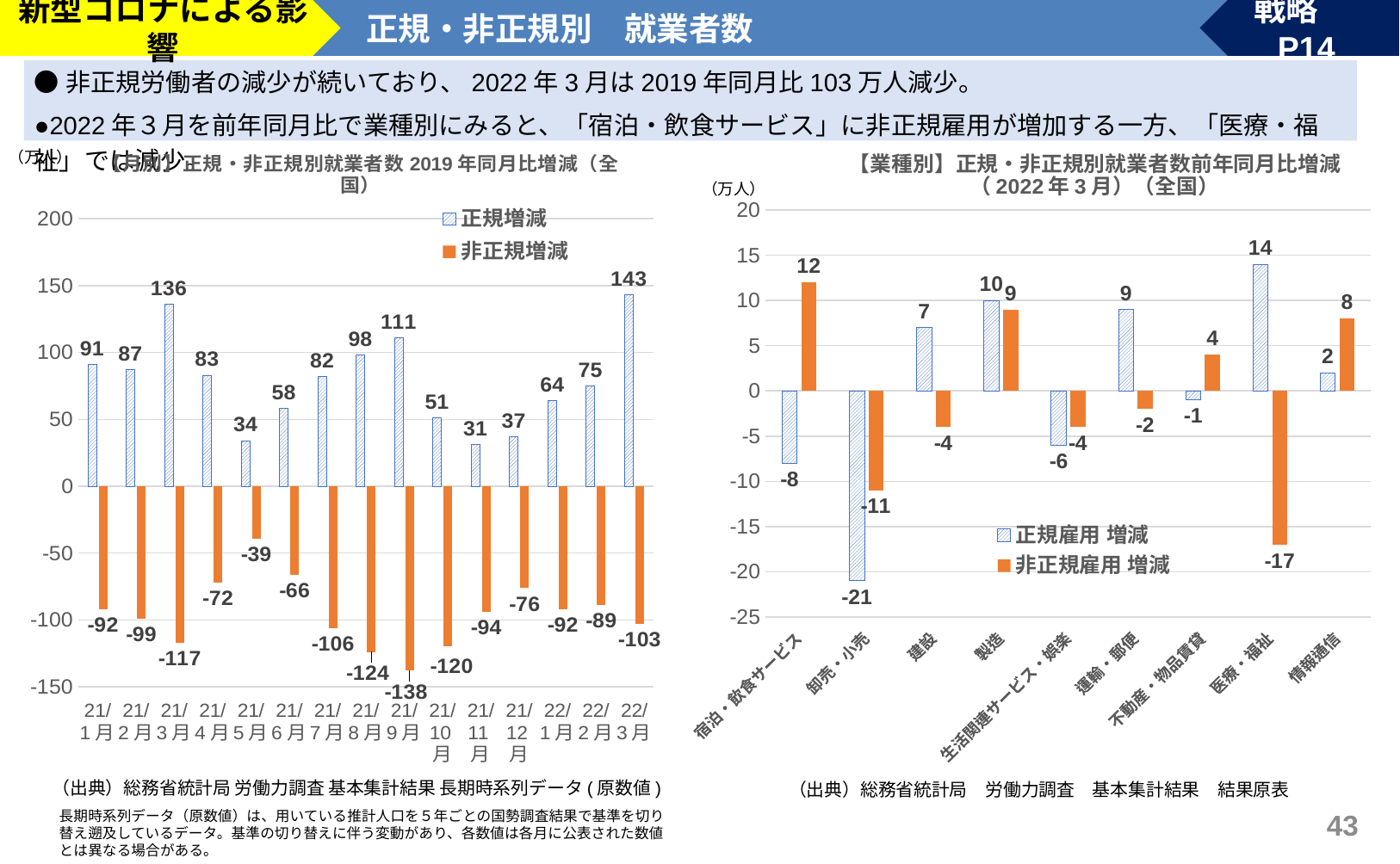

新型コロナによる影響
正規・非正規別　就業者数
戦略　P14
●非正規労働者の減少が続いており、2022年3月は2019年同月比103万人減少。
●2022年３月を前年同月比で業種別にみると、「宿泊・飲食サービス」に非正規雇用が増加する一方、「医療・福祉」では減少。

### Chart: 【月別】正規・非正規別就業者数2019年同月比増減（全国）

| Category | 正規増減 | 非正規増減 |
|---|---|---|
| 21/1月 | 91.0 | -92.0 |
| 21/2月 | 87.0 | -99.0 |
| 21/3月 | 136.0 | -117.0 |
| 21/4月 | 83.0 | -72.0 |
| 21/5月 | 34.0 | -39.0 |
| 21/6月 | 58.0 | -66.0 |
| 21/7月 | 82.0 | -106.0 |
| 21/8月 | 98.0 | -124.0 |
| 21/9月 | 111.0 | -138.0 |
| 21/10月 | 51.0 | -120.0 |
| 21/11月 | 31.0 | -94.0 |
| 21/12月 | 37.0 | -76.0 |
| 22/1月 | 64.0 | -92.0 |
| 22/2月 | 75.0 | -89.0 |
| 22/3月 | 143.0 | -103.0 |

### Chart: 【業種別】正規・非正規別就業者数前年同月比増減
（2022年3月）（全国）

| Category | 正規雇用 増減 | 非正規雇用 増減 |
|---|---|---|
| 宿泊・飲食サービス | -8.0 | 12.0 |
| 卸売・小売 | -21.0 | -11.0 |
| 建設 | 7.0 | -4.0 |
| 製造 | 10.0 | 9.0 |
| 生活関連サービス・娯楽 | -6.0 | -4.0 |
| 運輸・郵便 | 9.0 | -2.0 |
| 不動産・物品賃貸 | -1.0 | 4.0 |
| 医療・福祉 | 14.0 | -17.0 |
| 情報通信 | 2.0 | 8.0 |
（出典）総務省統計局 労働力調査 基本集計結果 長期時系列データ(原数値)
（出典）総務省統計局　労働力調査　基本集計結果　結果原表
長期時系列データ（原数値）は、用いている推計人口を５年ごとの国勢調査結果で基準を切り替え遡及しているデータ。基準の切り替えに伴う変動があり、各数値は各月に公表された数値とは異なる場合がある。

43